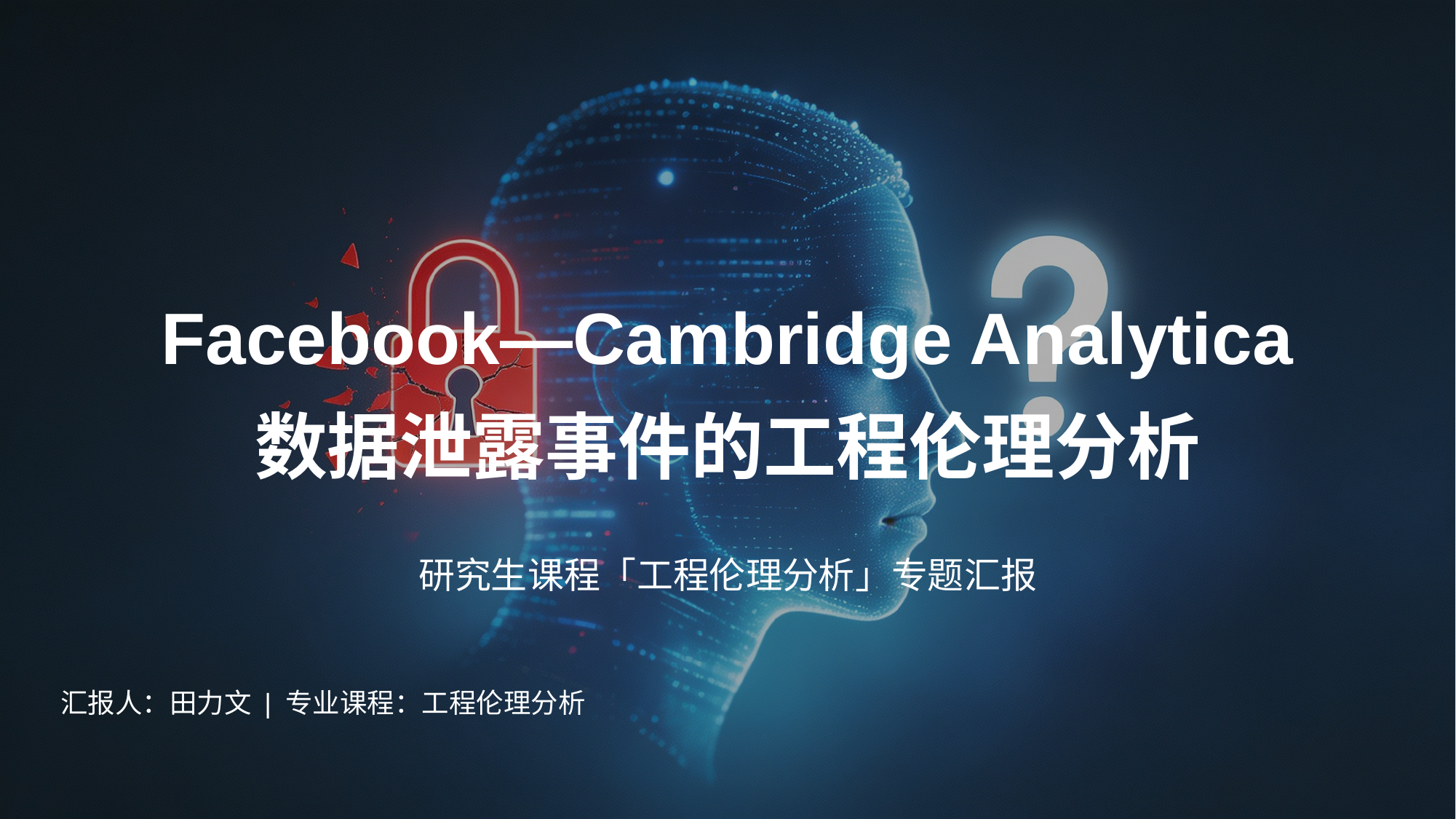

Facebook—Cambridge Analytica
数据泄露事件的工程伦理分析
研究生课程「工程伦理分析」专题汇报
汇报人：田力文 | 专业课程：工程伦理分析